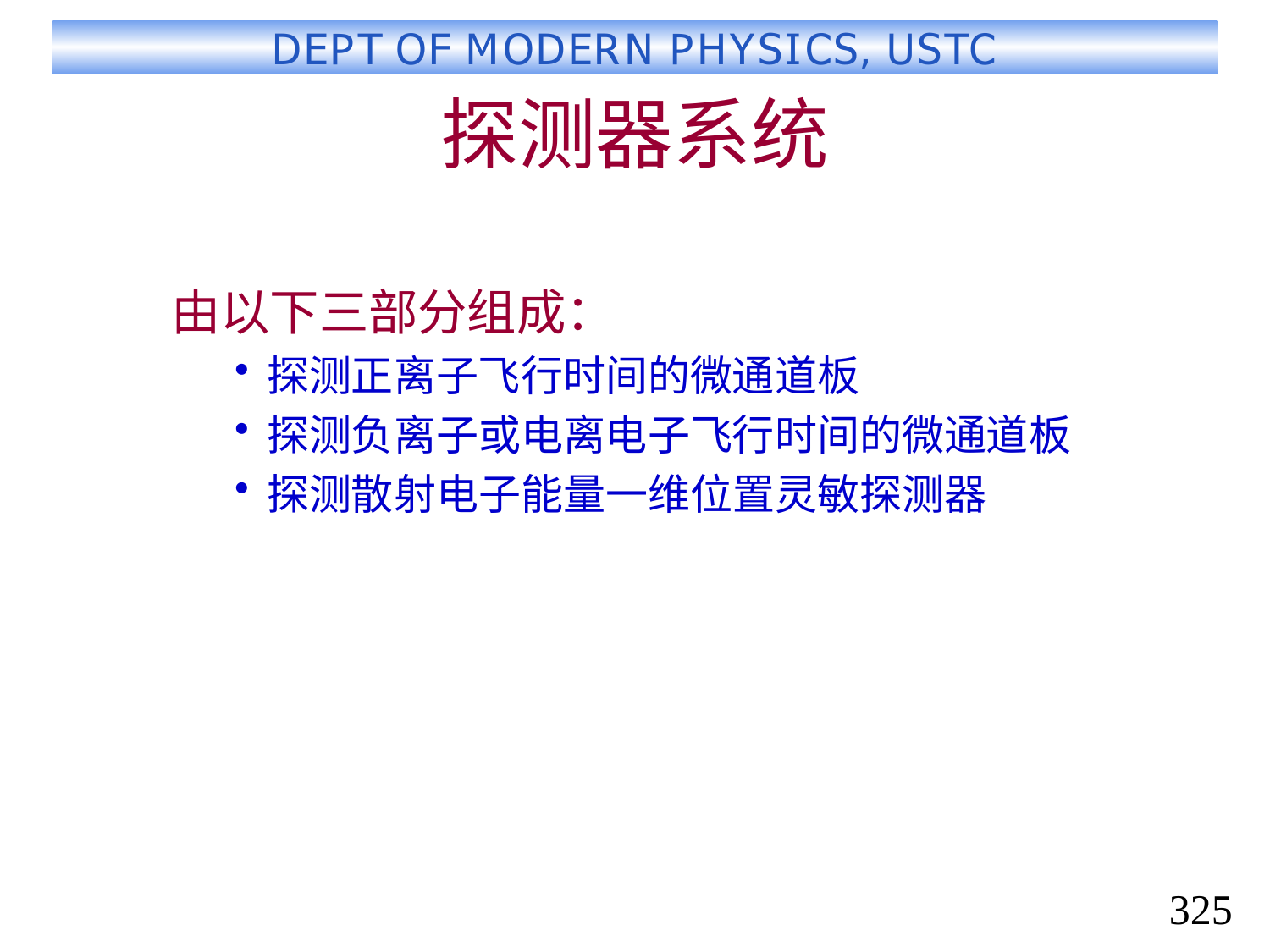

# 探测器系统
由以下三部分组成：
探测正离子飞行时间的微通道板
探测负离子或电离电子飞行时间的微通道板
探测散射电子能量一维位置灵敏探测器